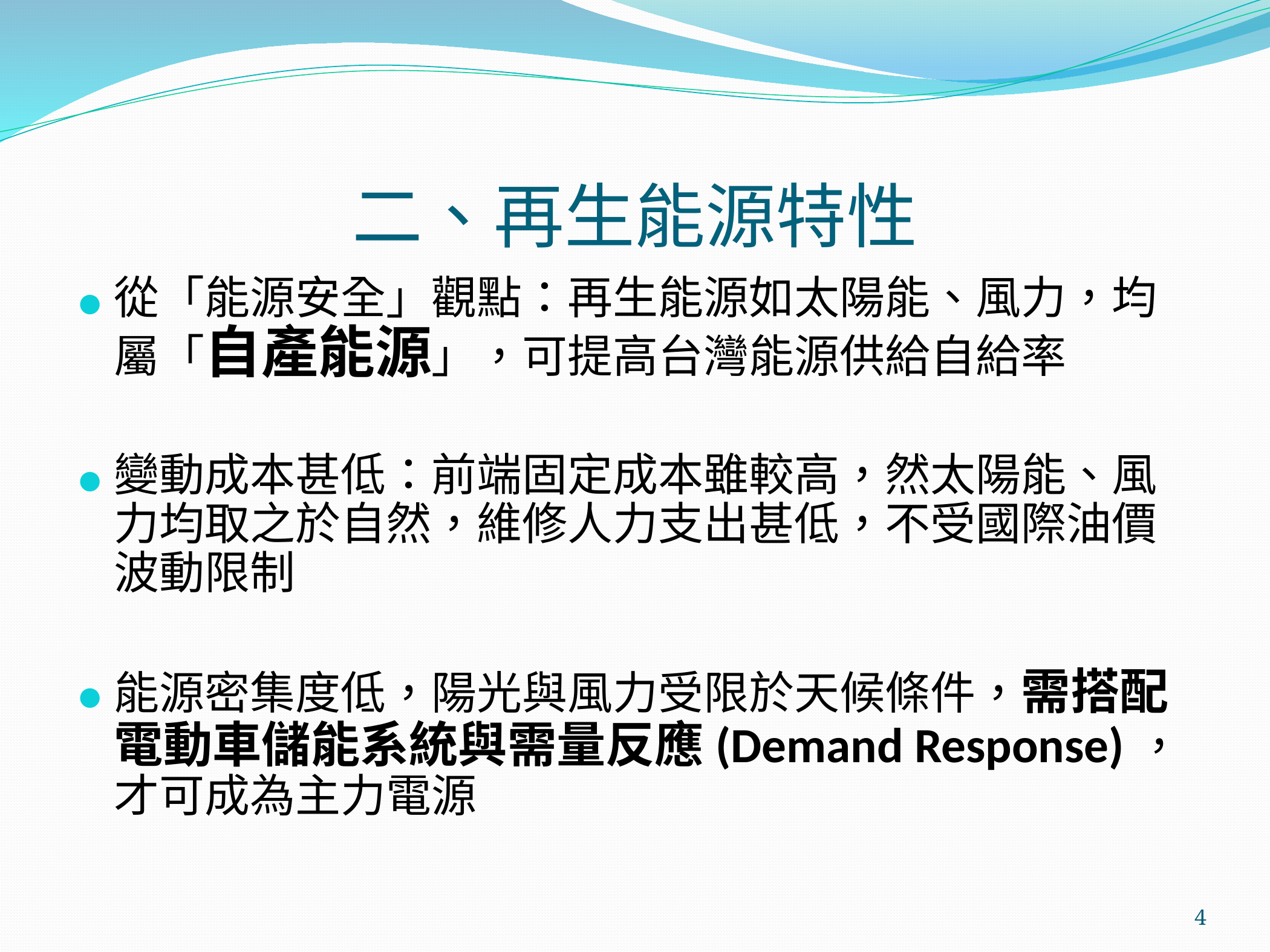

# 二、再生能源特性
從「能源安全」觀點：再生能源如太陽能、風力，均屬「自產能源」，可提高台灣能源供給自給率

變動成本甚低：前端固定成本雖較高，然太陽能、風力均取之於自然，維修人力支出甚低，不受國際油價波動限制

能源密集度低，陽光與風力受限於天候條件，需搭配電動車儲能系統與需量反應(Demand Response)，才可成為主力電源
4